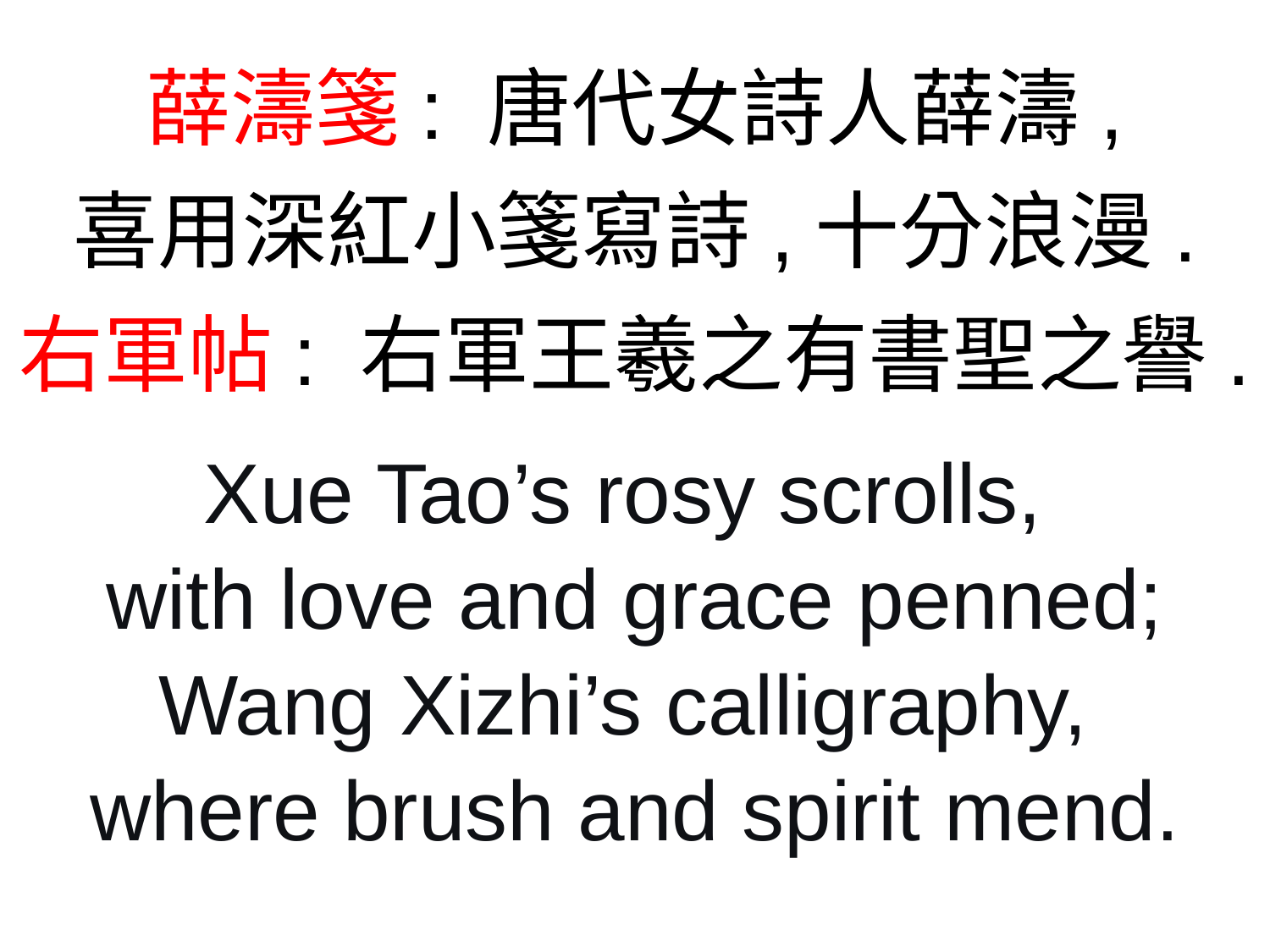

薛濤箋: 唐代女詩人薛濤,
喜用深紅小箋寫詩,十分浪漫.
右軍帖: 右軍王羲之有書聖之譽.
Xue Tao’s rosy scrolls,
with love and grace penned;
Wang Xizhi’s calligraphy,
where brush and spirit mend.